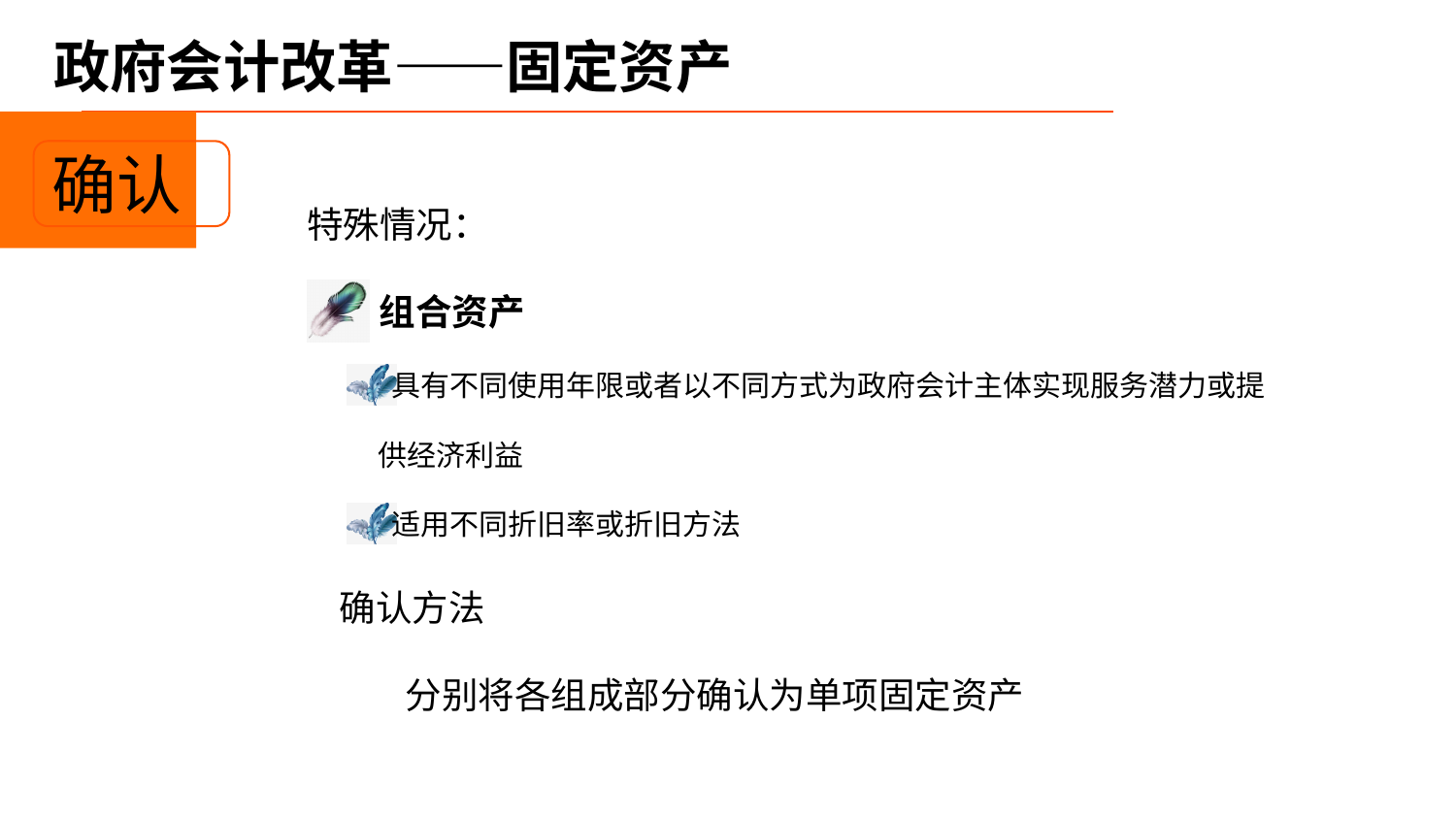

# 政府会计改革——固定资产

确认
特殊情况：
 组合资产
具有不同使用年限或者以不同方式为政府会计主体实现服务潜力或提供经济利益
适用不同折旧率或折旧方法
   确认方法
           分别将各组成部分确认为单项固定资产

例：4